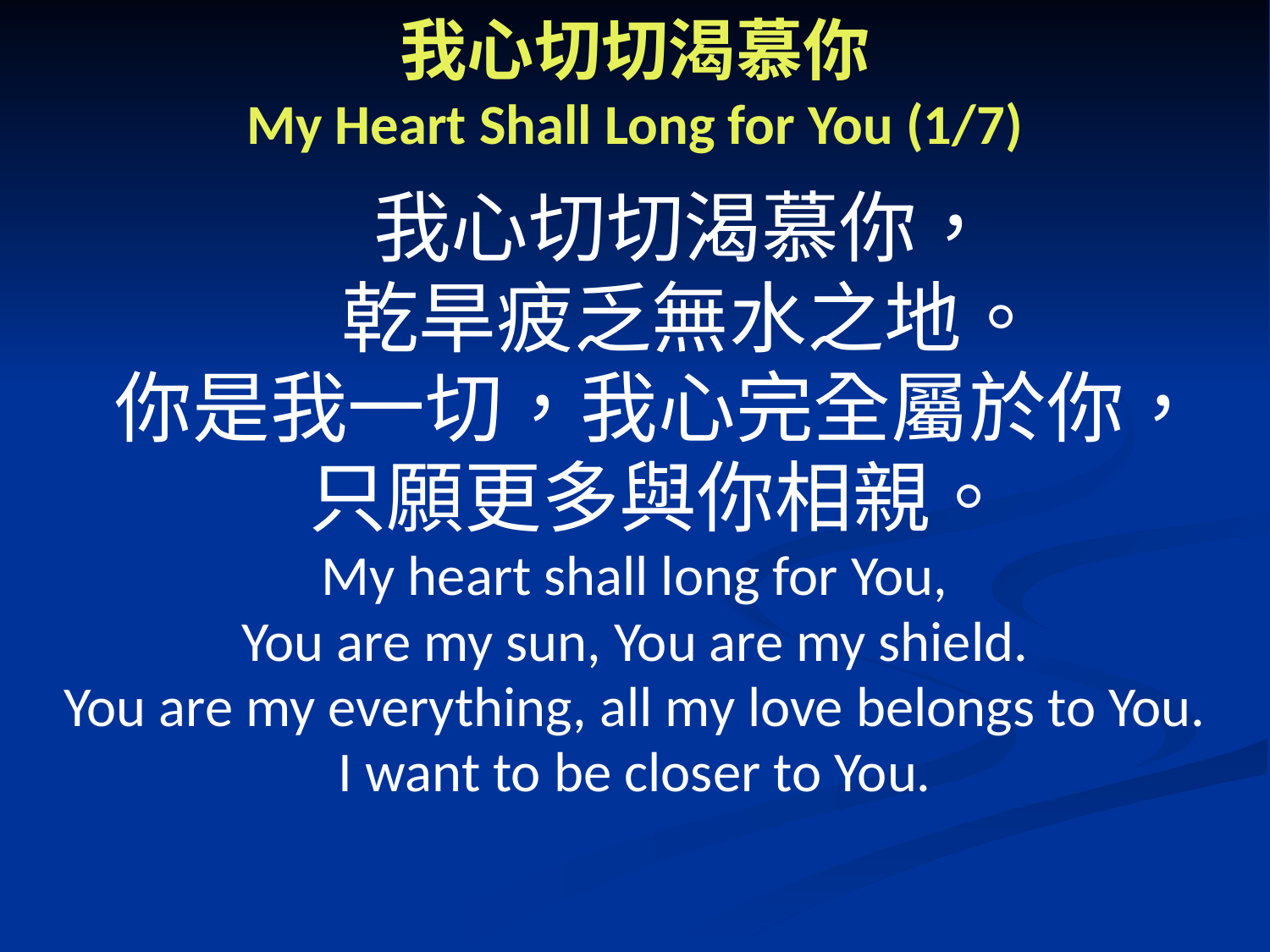

# 我心切切渴慕你 My Heart Shall Long for You (1/7)
    我心切切渴慕你，
		乾旱疲乏無水之地。
	你是我一切，我心完全屬於你，
	只願更多與你相親。
My heart shall long for You,
You are my sun, You are my shield.
You are my everything, all my love belongs to You.
I want to be closer to You.